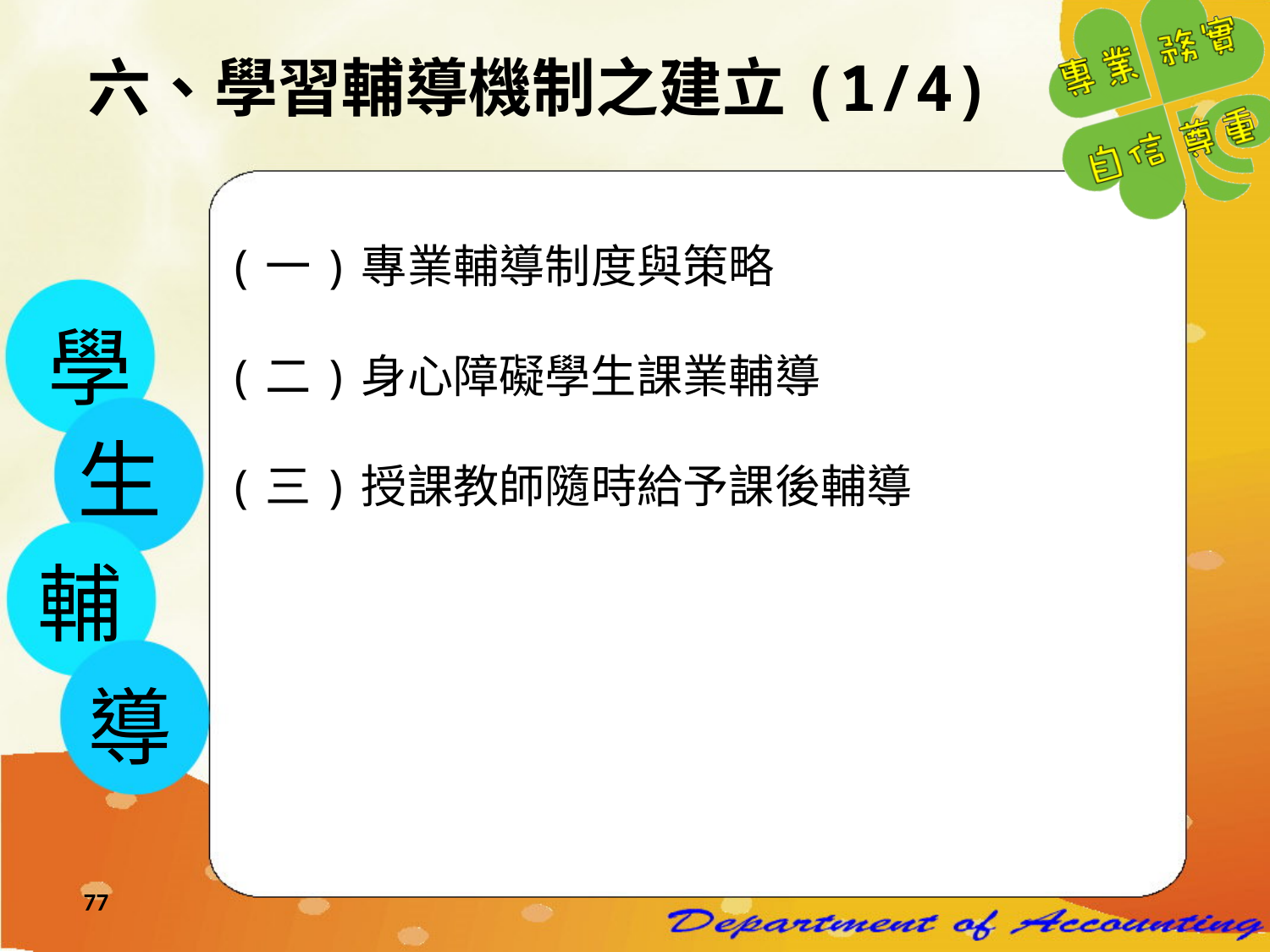

六、學習輔導機制之建立(1/4)
(一)專業輔導制度與策略
(二)身心障礙學生課業輔導
(三)授課教師隨時給予課後輔導
學
生
輔
導
77